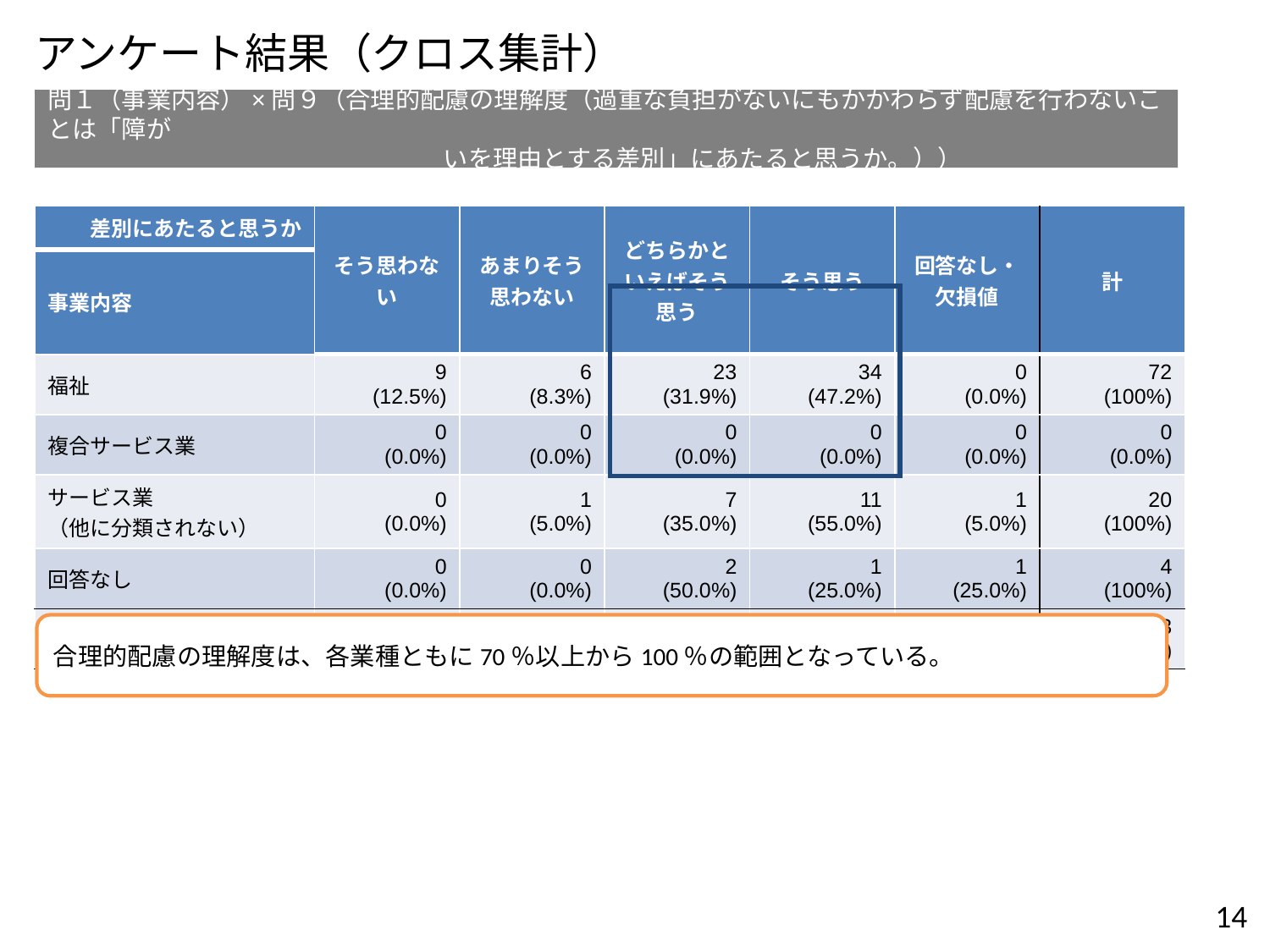

アンケート結果（クロス集計）

問１（事業内容）×問９（合理的配慮の理解度（過重な負担がないにもかかわらず配慮を行わないことは「障が
　　　　　　　　　　　　　　　　いを理由とする差別」にあたると思うか。））
| 差別にあたると思うか | そう思わない | あまりそう思わない | どちらかといえばそう思う | そう思う | 回答なし・ 欠損値 | 計 |
| --- | --- | --- | --- | --- | --- | --- |
| 事業内容 |  |  |  |  |  |  |
| 福祉 | 9 (12.5%) | 6 (8.3%) | 23 (31.9%) | 34 (47.2%) | 0 (0.0%) | 72 (100%) |
| 複合サービス業 | 0 (0.0%) | 0 (0.0%) | 0 (0.0%) | 0 (0.0%) | 0 (0.0%) | 0 (0.0%) |
| サービス業 （他に分類されない） | 0 (0.0%) | 1 (5.0%) | 7 (35.0%) | 11 (55.0%) | 1 (5.0%) | 20 (100%) |
| 回答なし | 0 (0.0%) | 0 (0.0%) | 2 (50.0%) | 1 (25.0%) | 1 (25.0%) | 4 (100%) |
| 計 | 26 (7.2%) | 30 (8.3%) | 141 (38.8%) | 160 (44.1%) | 6 (1.7%) | 363 (100%) |
|  |
| --- |
合理的配慮の理解度は、各業種ともに70％以上から100％の範囲となっている。
14